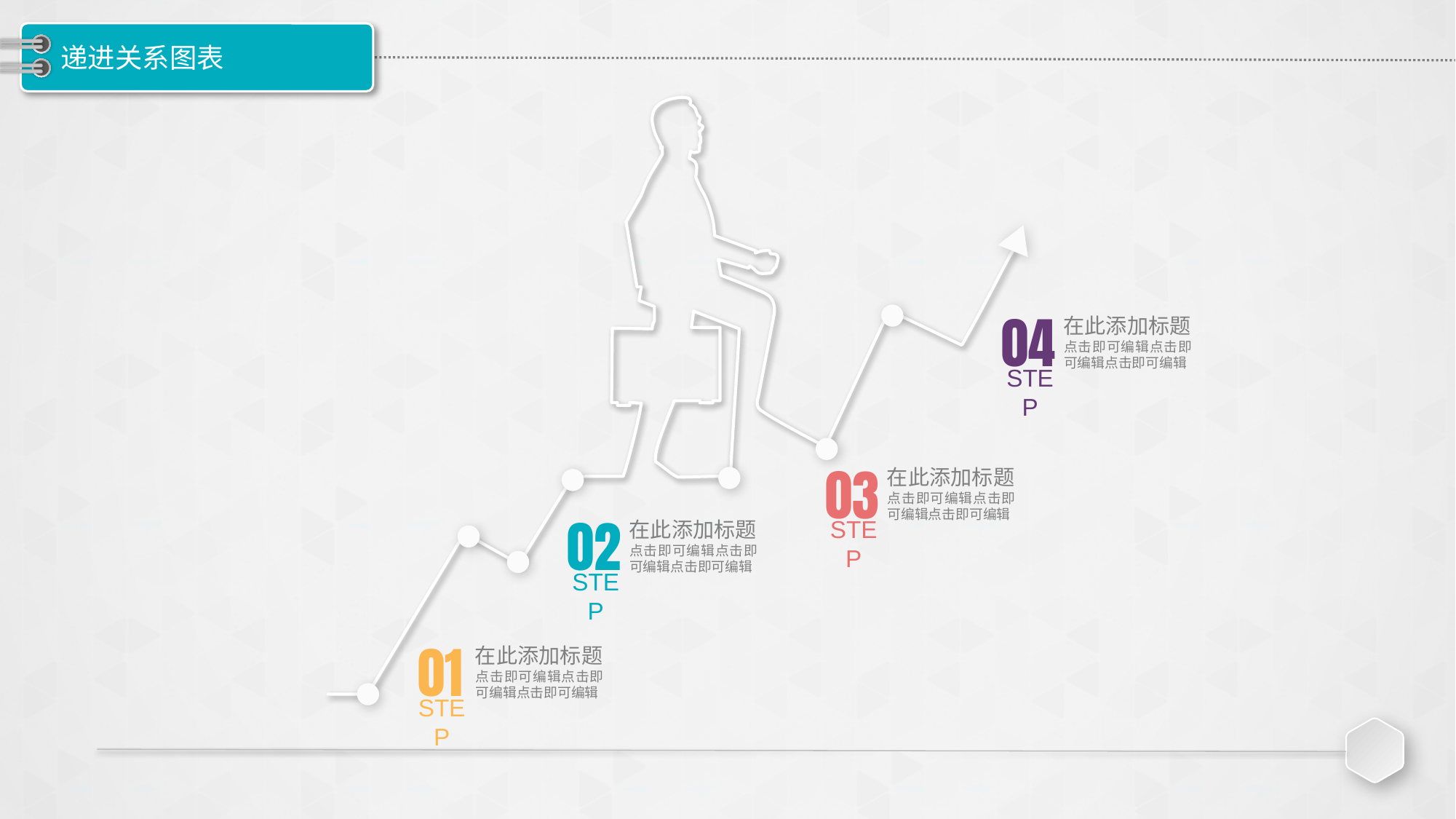

# 递进关系图表

04
STEP
在此添加标题
点击即可编辑点击即可编辑点击即可编辑

03
STEP
在此添加标题
点击即可编辑点击即可编辑点击即可编辑

02
STEP
在此添加标题
点击即可编辑点击即可编辑点击即可编辑

01
STEP
在此添加标题
点击即可编辑点击即可编辑点击即可编辑

83